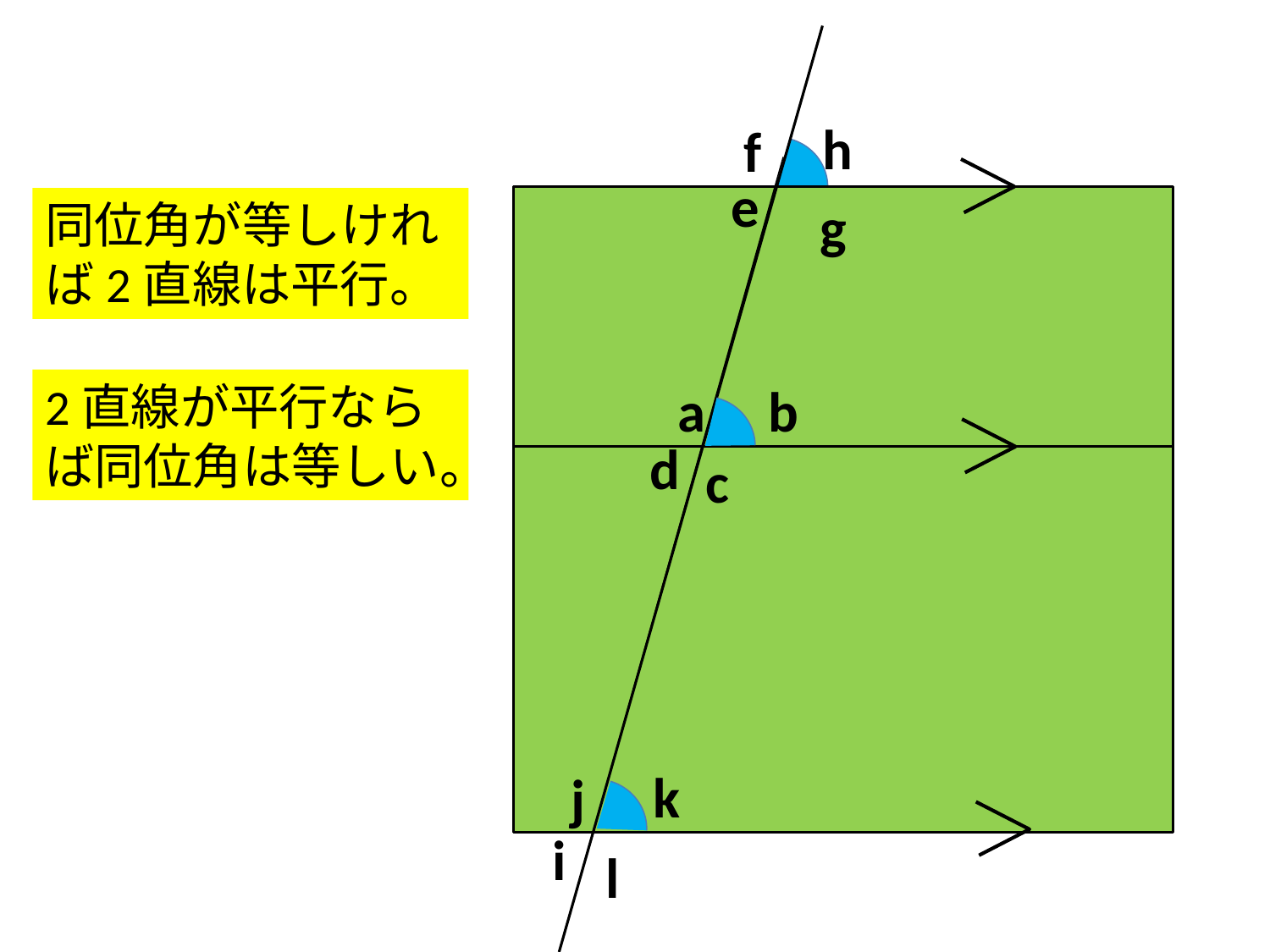

i
j
l
k
e
f
g
h

同位角が等しければ2直線は平行。
a
b
2直線が平行ならば同位角は等しい。

d
c